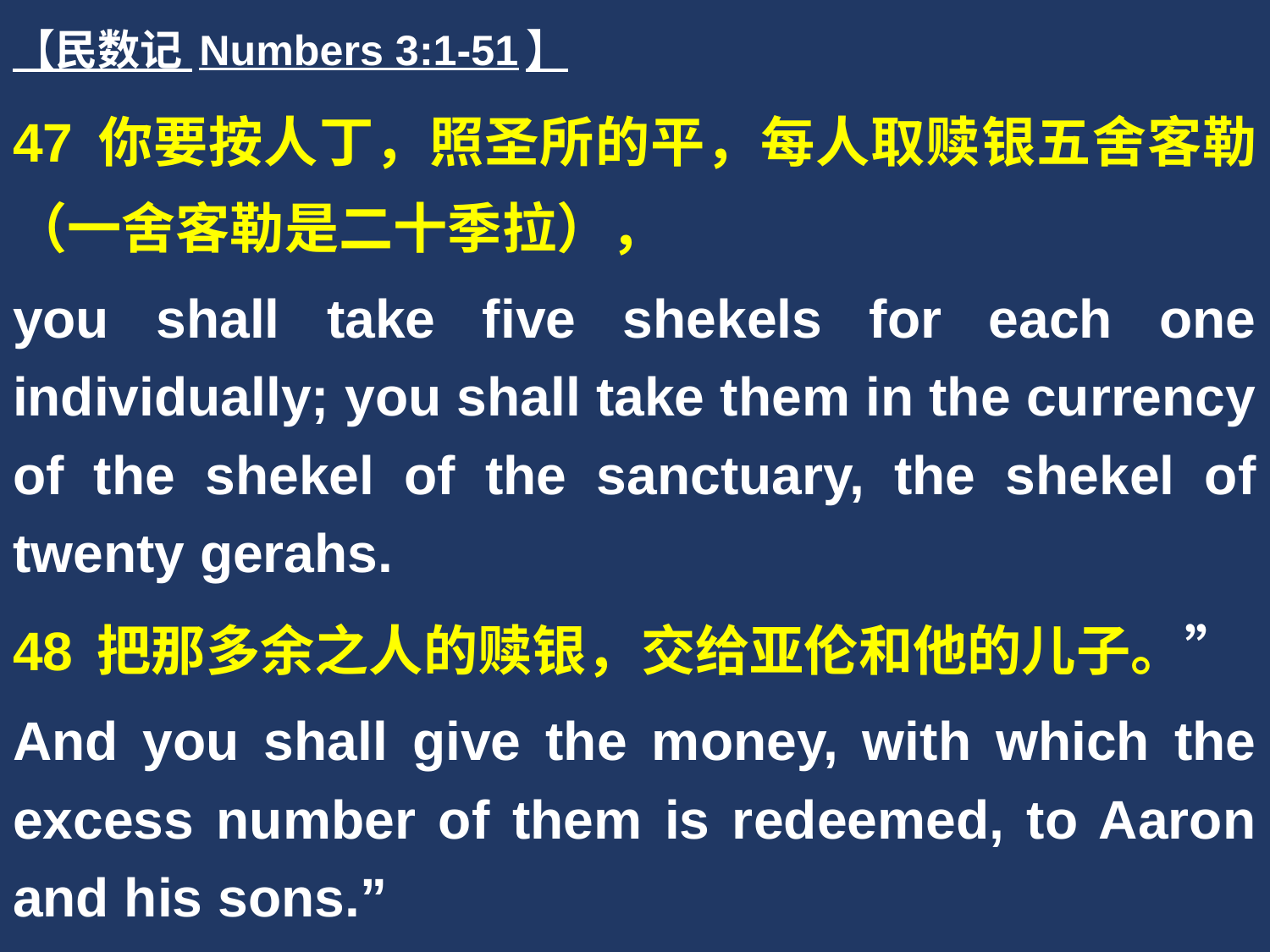

【民数记 Numbers 3:1-51】
47 你要按人丁，照圣所的平，每人取赎银五舍客勒（一舍客勒是二十季拉），
you shall take five shekels for each one individually; you shall take them in the currency of the shekel of the sanctuary, the shekel of twenty gerahs.
48 把那多余之人的赎银，交给亚伦和他的儿子。”
And you shall give the money, with which the excess number of them is redeemed, to Aaron and his sons.”